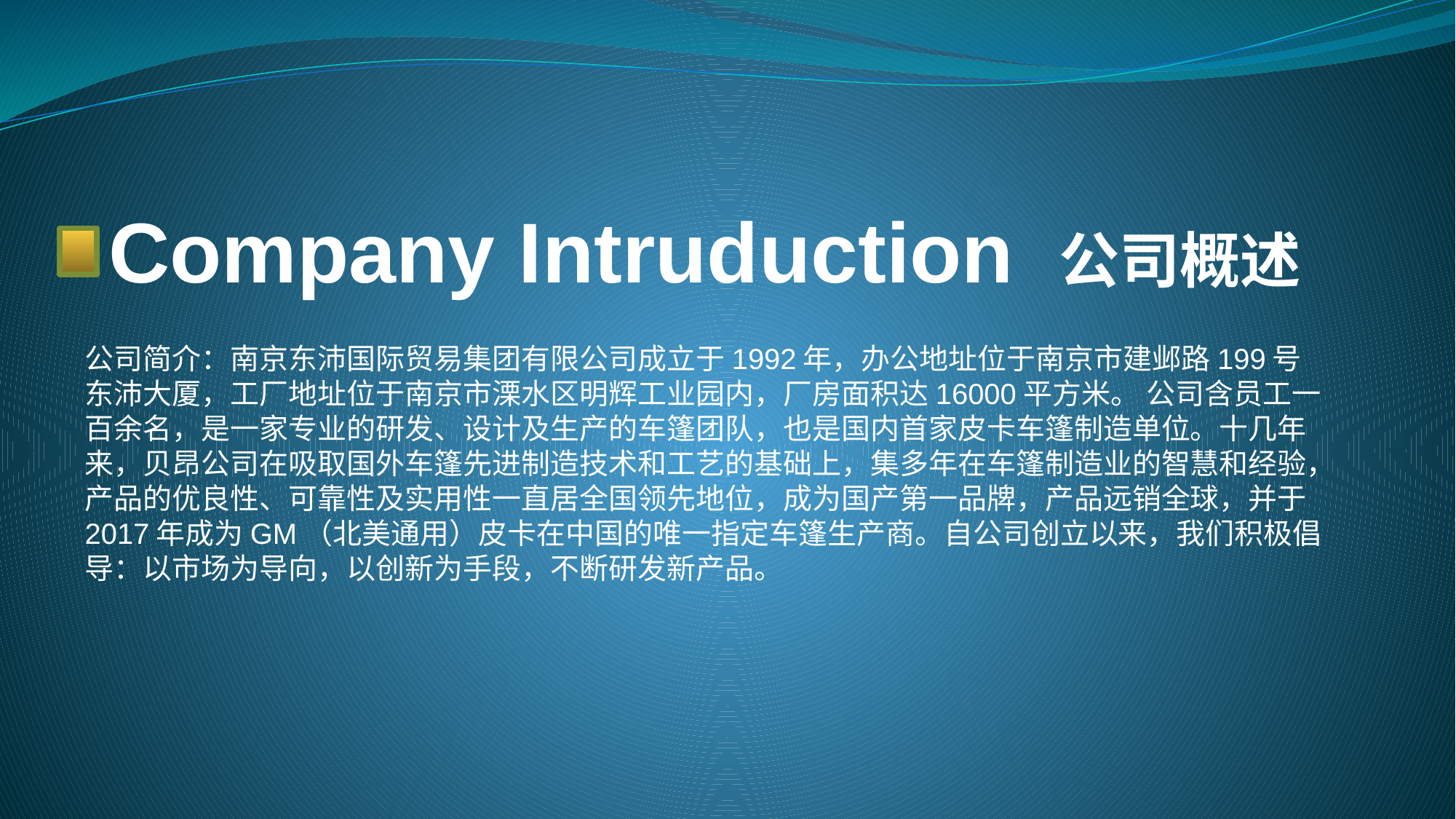

# Company Intruduction 公司概述

公司简介：南京东沛国际贸易集团有限公司成立于1992年，办公地址位于南京市建邺路199号东沛大厦，工厂地址位于南京市溧水区明辉工业园内，厂房面积达16000平方米。 公司含员工一百余名，是一家专业的研发、设计及生产的车篷团队，也是国内首家皮卡车篷制造单位。十几年来，贝昂公司在吸取国外车篷先进制造技术和工艺的基础上，集多年在车篷制造业的智慧和经验，产品的优良性、可靠性及实用性一直居全国领先地位，成为国产第一品牌，产品远销全球，并于2017年成为GM（北美通用）皮卡在中国的唯一指定车篷生产商。自公司创立以来，我们积极倡导：以市场为导向，以创新为手段，不断研发新产品。